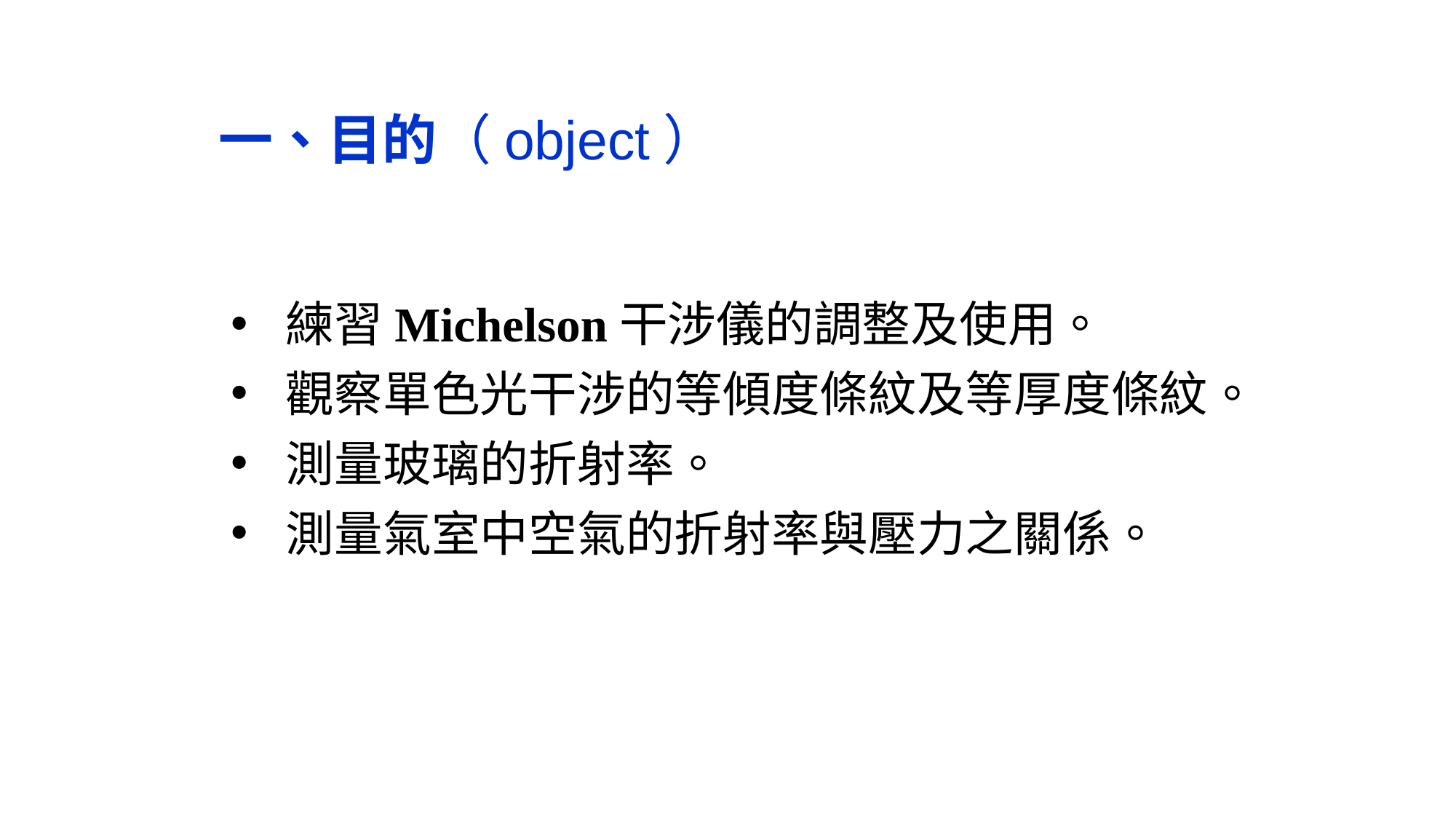

一、目的（object）
練習Michelson干涉儀的調整及使用。
觀察單色光干涉的等傾度條紋及等厚度條紋。
測量玻璃的折射率。
測量氣室中空氣的折射率與壓力之關係。